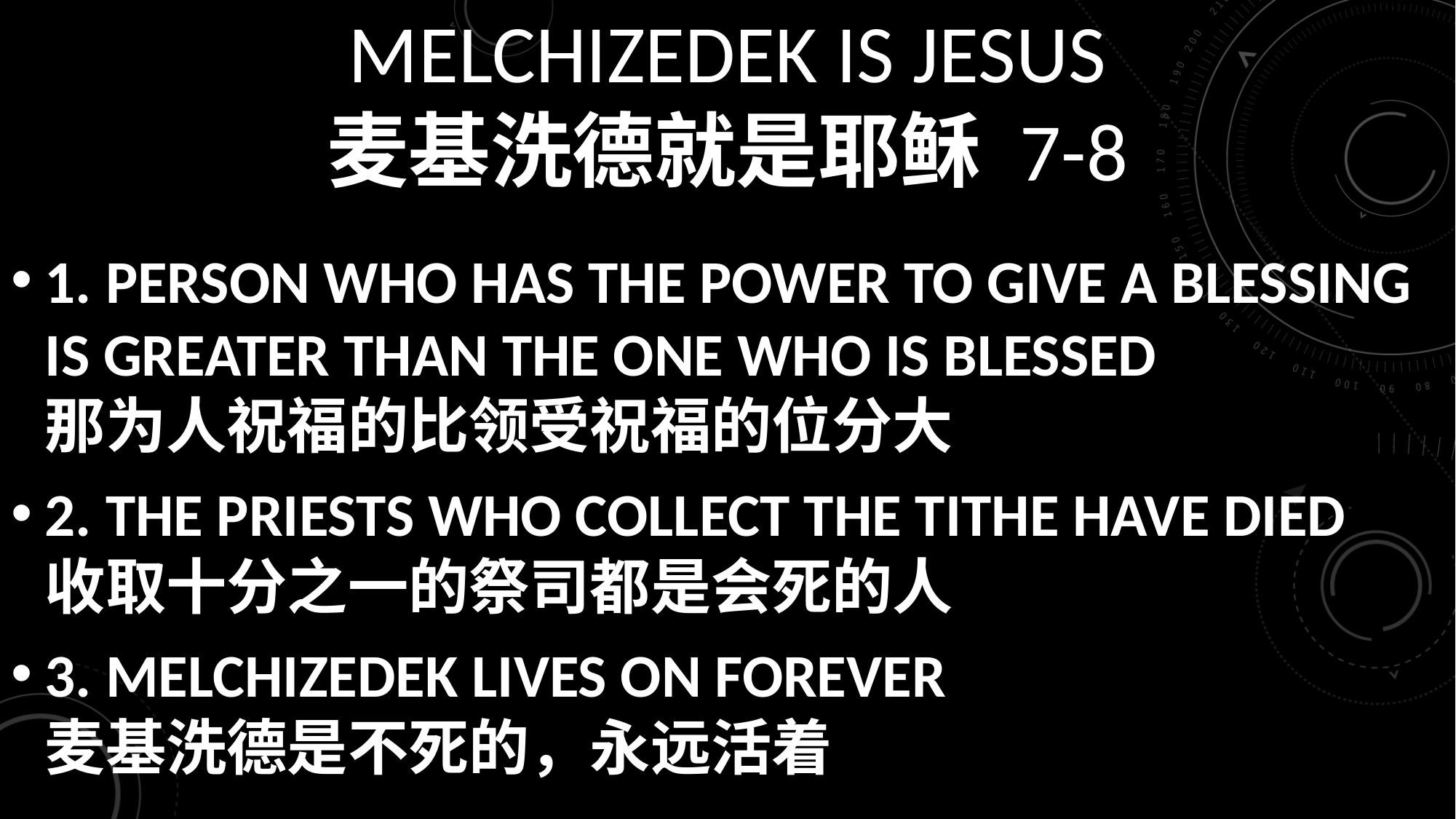

# Melchizedek is jesus 麦基洗德就是耶稣 7-8
1. PERSON WHO HAS THE POWER TO GIVE A BLESSING IS GREATER THAN THE ONE WHO IS BLESSED                     那为人祝福的比领受祝福的位分大
2. THE PRIESTS WHO COLLECT THE TITHE HAVE DIED       收取十分之一的祭司都是会死的人
3. MELCHIZEDEK LIVES ON FOREVER                                     麦基洗德是不死的，永远活着